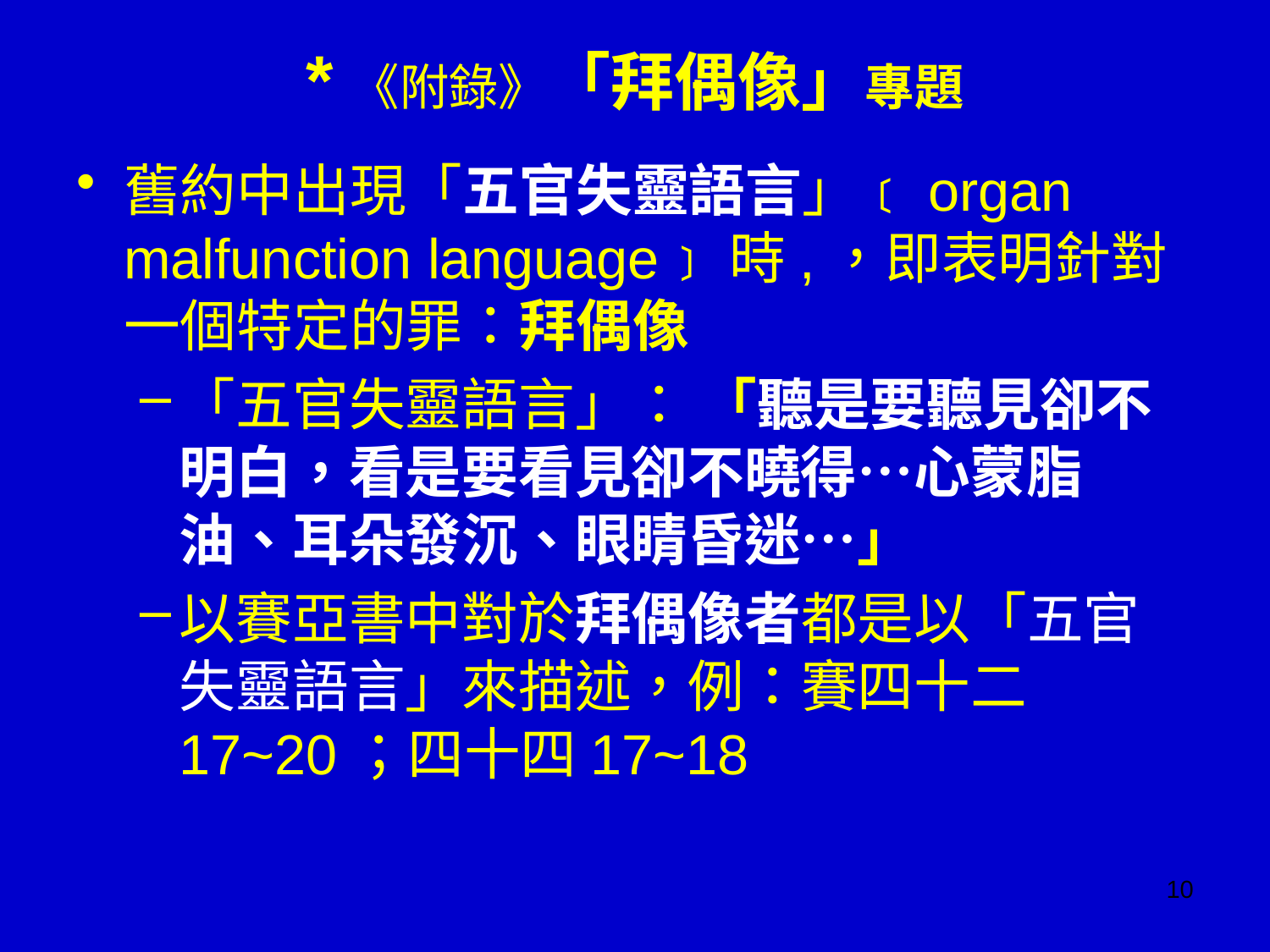

# *《附錄》「拜偶像」專題
舊約中出現「五官失靈語言」﹝organ malfunction language﹞時,，即表明針對一個特定的罪：拜偶像
「五官失靈語言」： 「聽是要聽見卻不明白，看是要看見卻不曉得…心蒙脂油、耳朵發沉、眼睛昏迷…」
以賽亞書中對於拜偶像者都是以「五官失靈語言」來描述，例：賽四十二17~20；四十四17~18
10